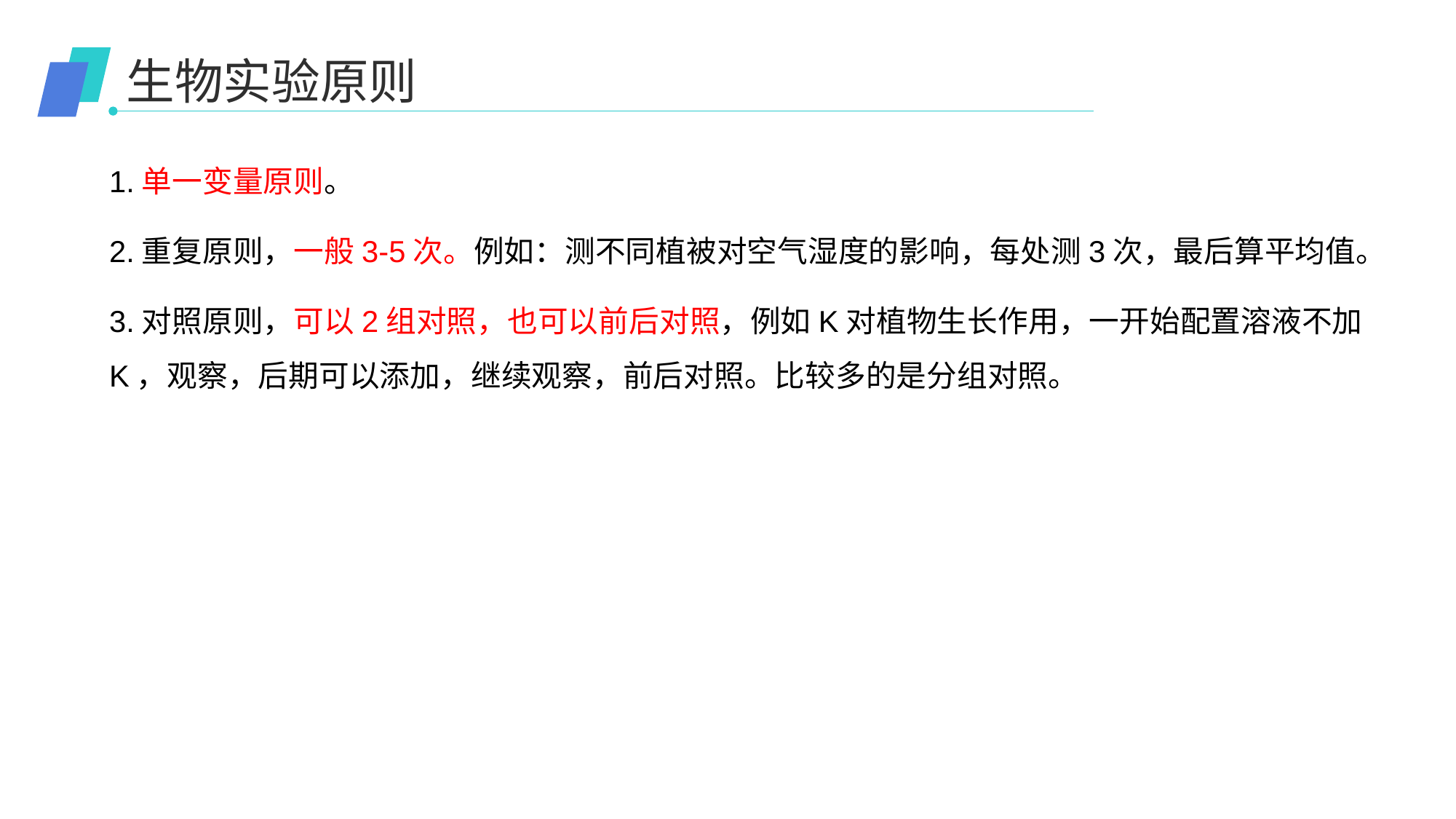

生物实验原则
1.单一变量原则。
2.重复原则，一般3-5次。例如：测不同植被对空气湿度的影响，每处测3次，最后算平均值。
3.对照原则，可以2组对照，也可以前后对照，例如K对植物生长作用，一开始配置溶液不加K，观察，后期可以添加，继续观察，前后对照。比较多的是分组对照。